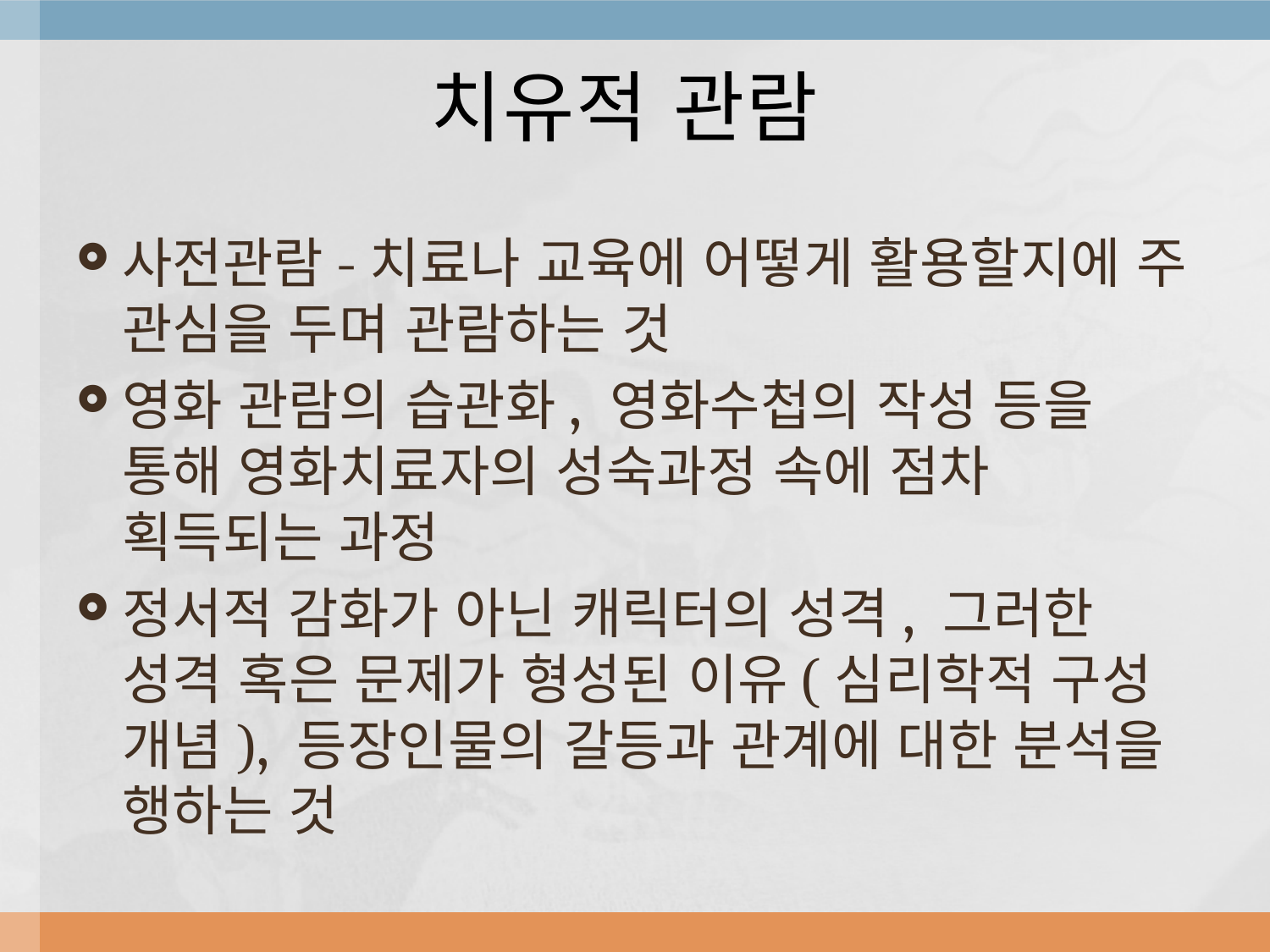

# 치유적 관람
사전관람-치료나 교육에 어떻게 활용할지에 주 관심을 두며 관람하는 것
영화 관람의 습관화, 영화수첩의 작성 등을 통해 영화치료자의 성숙과정 속에 점차 획득되는 과정
정서적 감화가 아닌 캐릭터의 성격, 그러한 성격 혹은 문제가 형성된 이유(심리학적 구성 개념), 등장인물의 갈등과 관계에 대한 분석을 행하는 것